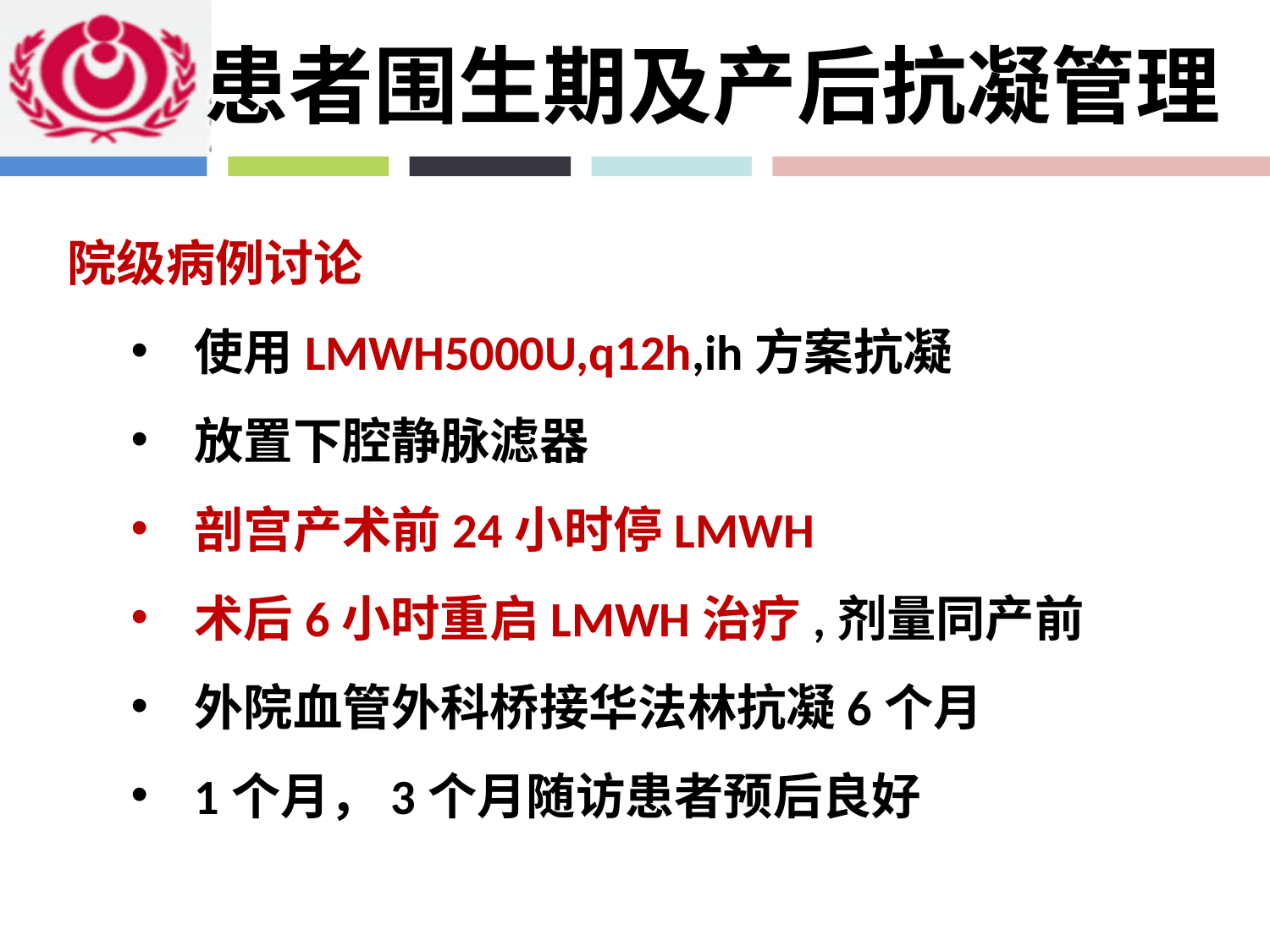

患者围生期及产后抗凝管理
院级病例讨论
使用LMWH5000U,q12h,ih方案抗凝
放置下腔静脉滤器
剖宫产术前24小时停LMWH
术后6小时重启LMWH治疗,剂量同产前
外院血管外科桥接华法林抗凝6个月
1个月，3个月随访患者预后良好